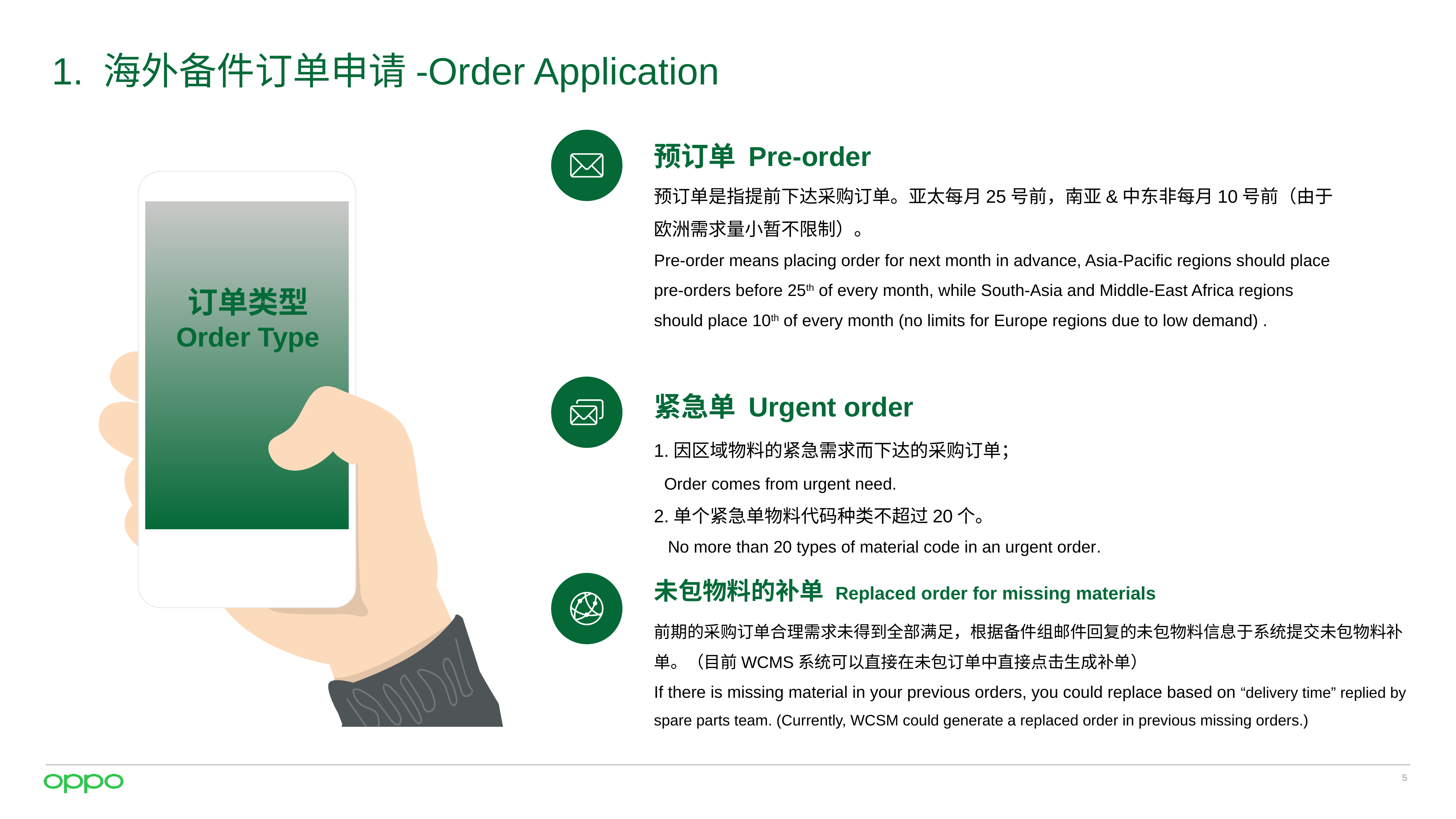

# 1. 海外备件订单申请-Order Application

预订单 Pre-order

订单类型
Order Type
预订单是指提前下达采购订单。亚太每月25号前，南亚&中东非每月10号前（由于欧洲需求量小暂不限制）。
Pre-order means placing order for next month in advance, Asia-Pacific regions should place pre-orders before 25th of every month, while South-Asia and Middle-East Africa regions should place 10th of every month (no limits for Europe regions due to low demand) .

紧急单 Urgent order

1.因区域物料的紧急需求而下达的采购订单；
  Order comes from urgent need.
2.单个紧急单物料代码种类不超过20个。
   No more than 20 types of material code in an urgent order.
未包物料的补单 Replaced order for missing materials

前期的采购订单合理需求未得到全部满足，根据备件组邮件回复的未包物料信息于系统提交未包物料补单。（目前WCMS系统可以直接在未包订单中直接点击生成补单）
If there is missing material in your previous orders, you could replace based on “delivery time” replied by spare parts team. (Currently, WCSM could generate a replaced order in previous missing orders.)